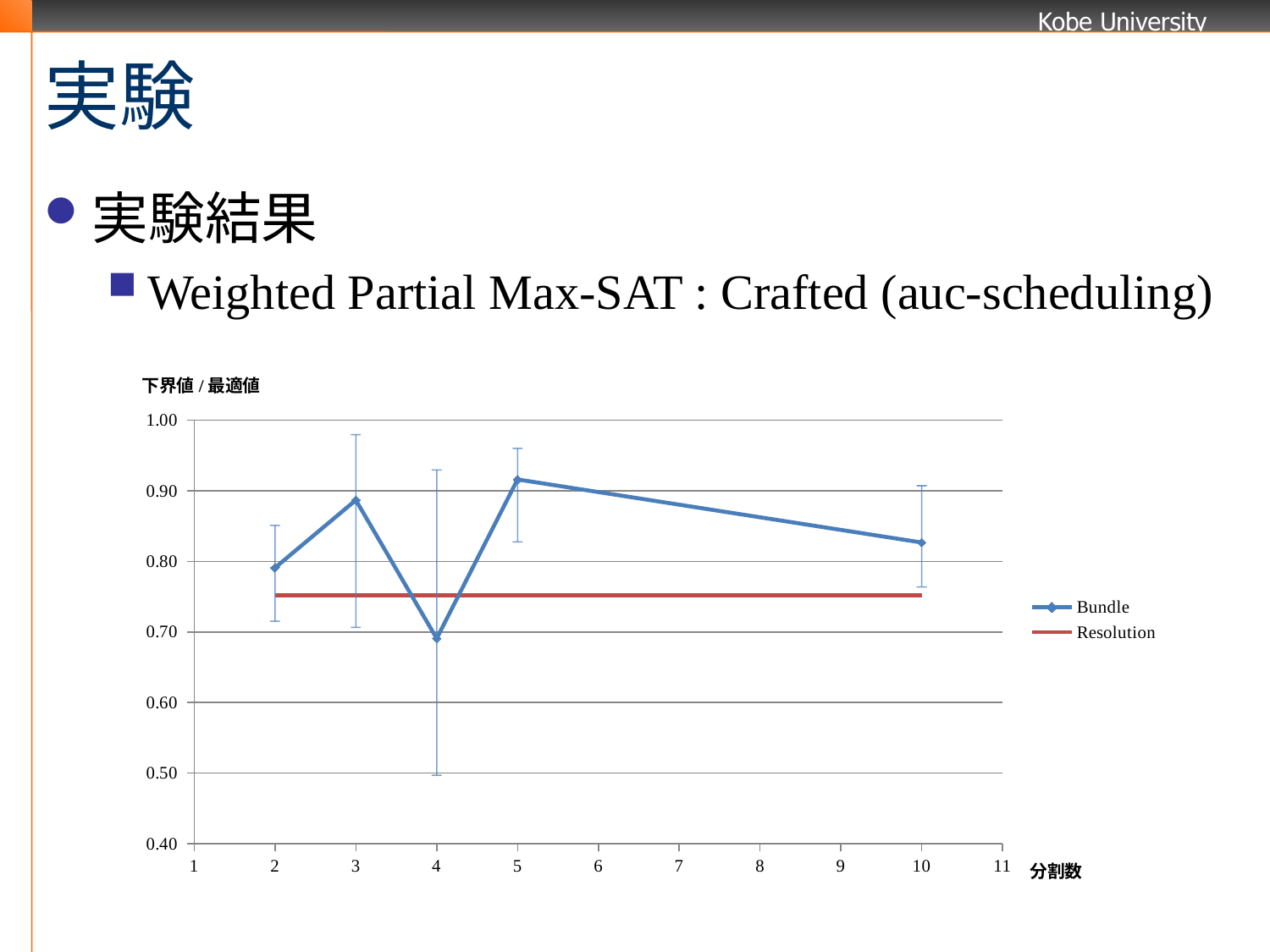

# 実験
実験結果
Weighted Partial Max-SAT : Crafted (auc-scheduling)

### Chart

| Category |  |  |
|---|---|---|